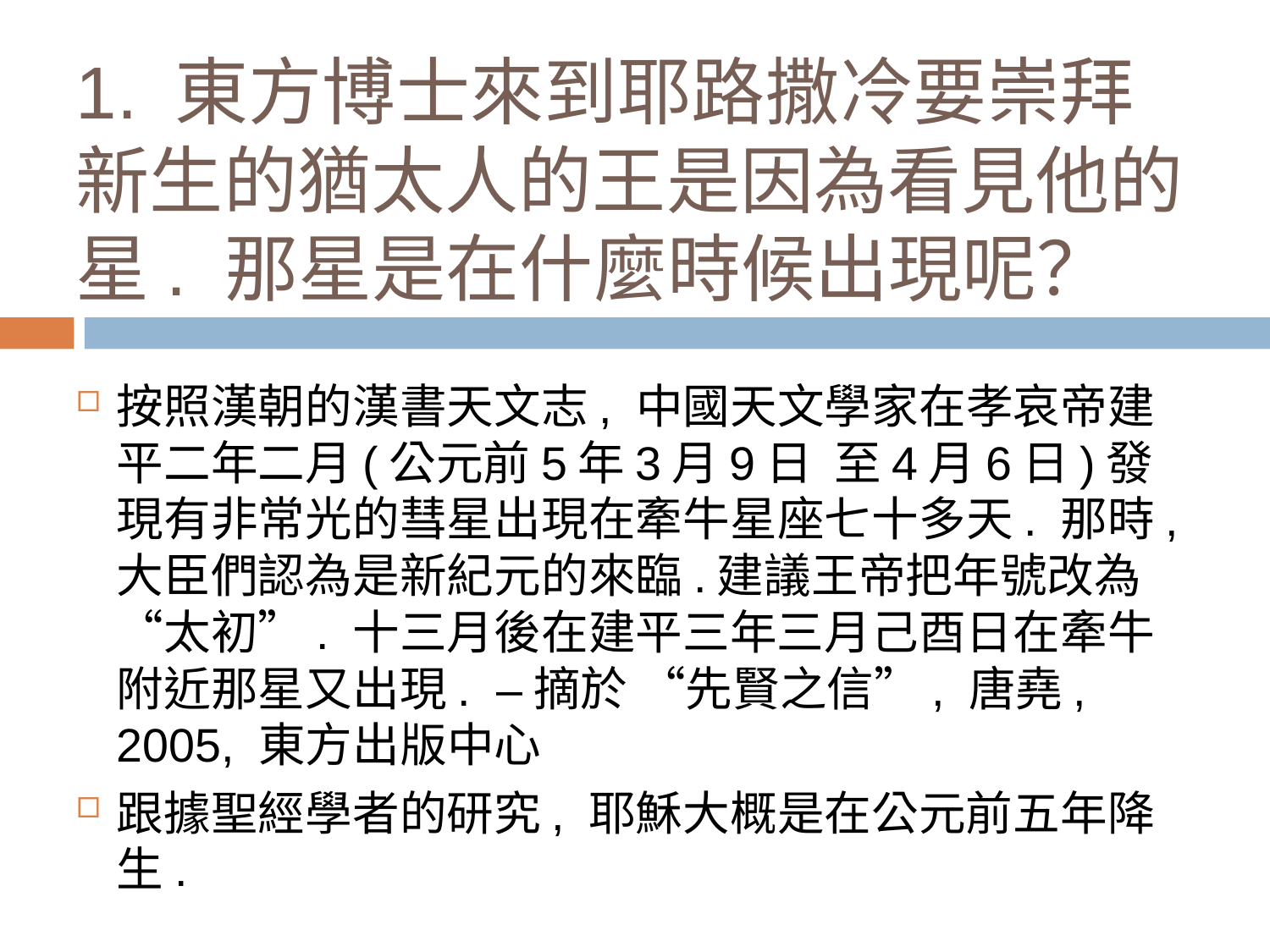

# 1. 東方博士來到耶路撒冷要崇拜新生的猶太人的王是因為看見他的星. 那星是在什麼時候出現呢？

按照漢朝的漢書天文志, 中國天文學家在孝哀帝建平二年二月(公元前5年3月9日  至4月6日)發現有非常光的彗星出現在牽牛星座七十多天. 那時, 大臣們認為是新紀元的來臨.建議王帝把年號改為 “太初”. 十三月後在建平三年三月己酉日在牽牛附近那星又出現.  –摘於 “先賢之信”, 唐堯, 2005, 東方出版中心
跟據聖經學者的研究, 耶穌大概是在公元前五年降生.